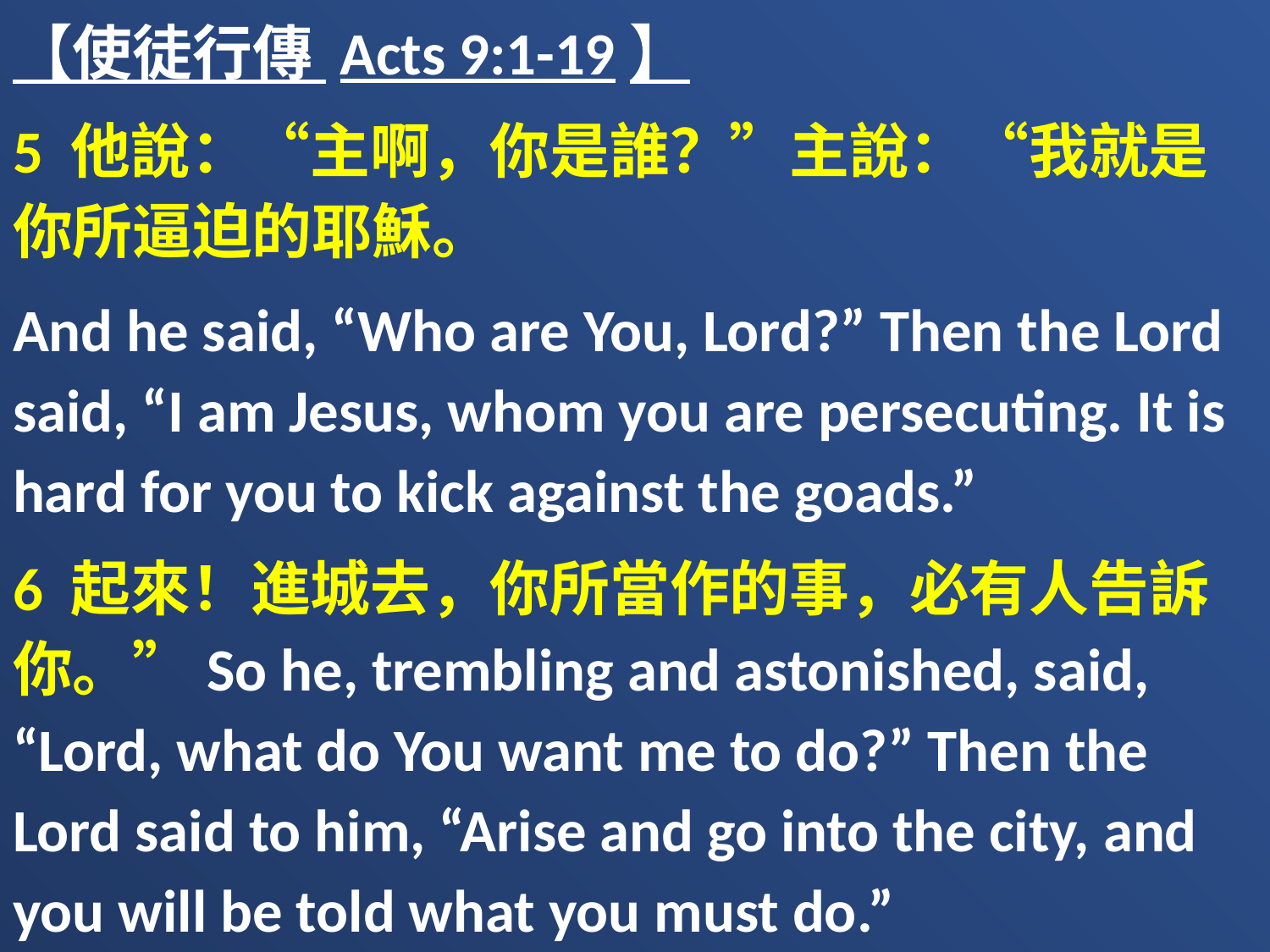

【使徒行傳 Acts 9:1-19】
5 他說：“主啊，你是誰？”主說：“我就是你所逼迫的耶穌。
And he said, “Who are You, Lord?” Then the Lord said, “I am Jesus, whom you are persecuting. It is hard for you to kick against the goads.”
6 起來！進城去，你所當作的事，必有人告訴你。”So he, trembling and astonished, said, “Lord, what do You want me to do?” Then the Lord said to him, “Arise and go into the city, and you will be told what you must do.”